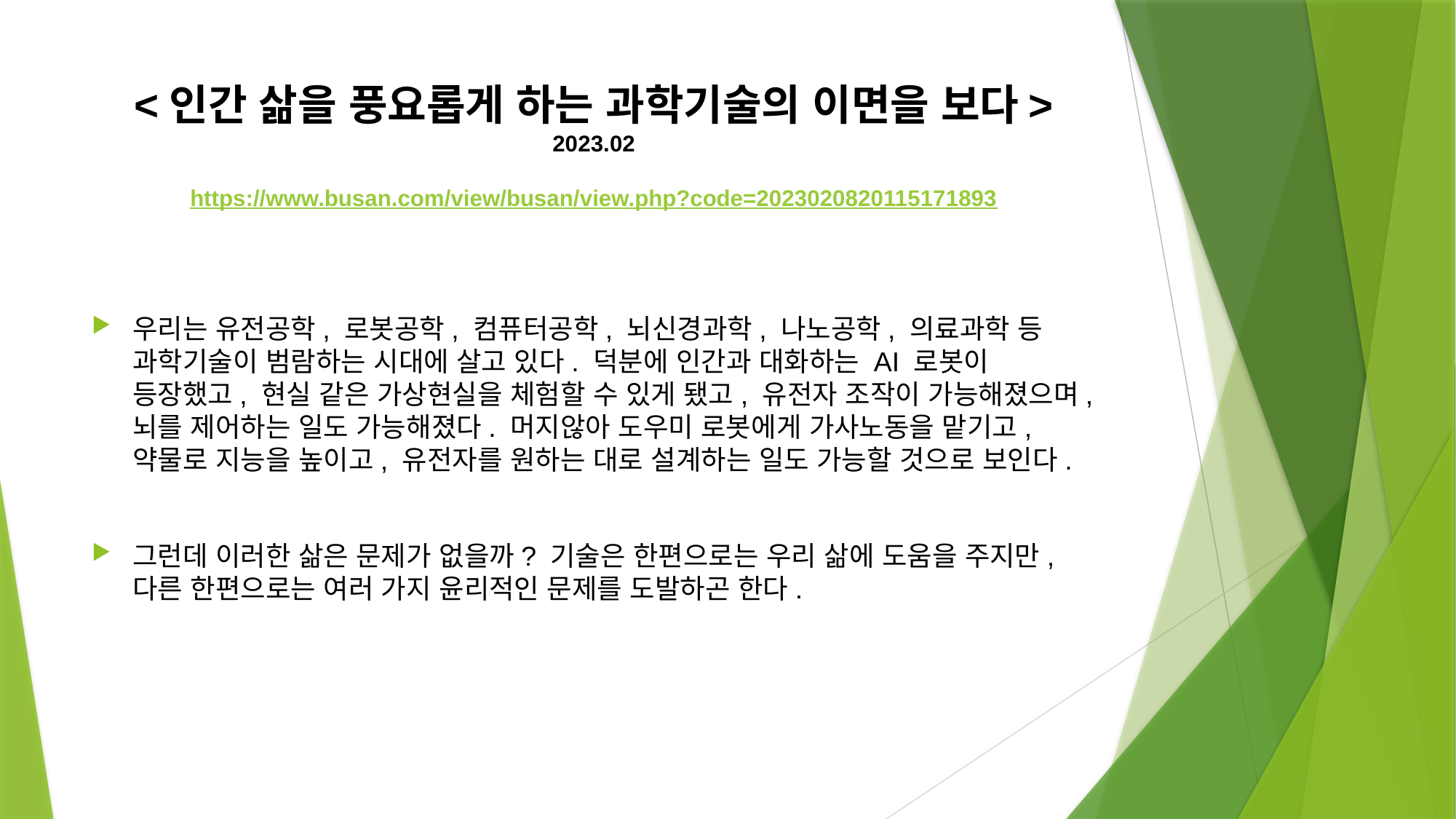

# <인간 삶을 풍요롭게 하는 과학기술의 이면을 보다> 2023.02 https://www.busan.com/view/busan/view.php?code=2023020820115171893

우리는 유전공학, 로봇공학, 컴퓨터공학, 뇌신경과학, 나노공학, 의료과학 등 과학기술이 범람하는 시대에 살고 있다. 덕분에 인간과 대화하는 AI 로봇이 등장했고, 현실 같은 가상현실을 체험할 수 있게 됐고, 유전자 조작이 가능해졌으며, 뇌를 제어하는 일도 가능해졌다. 머지않아 도우미 로봇에게 가사노동을 맡기고, 약물로 지능을 높이고, 유전자를 원하는 대로 설계하는 일도 가능할 것으로 보인다.

그런데 이러한 삶은 문제가 없을까? 기술은 한편으로는 우리 삶에 도움을 주지만, 다른 한편으로는 여러 가지 윤리적인 문제를 도발하곤 한다.